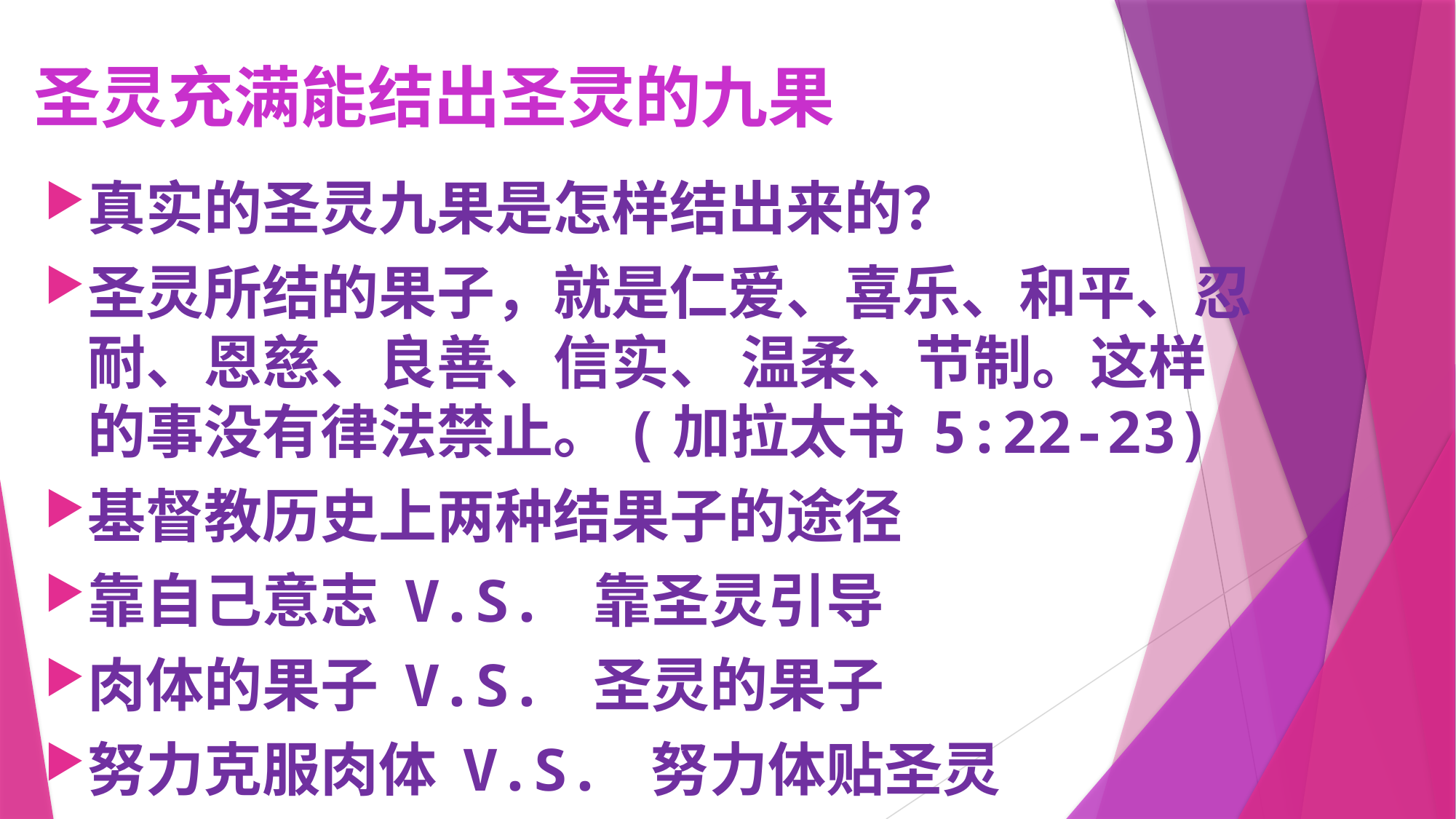

# 圣灵充满能结出圣灵的九果
真实的圣灵九果是怎样结出来的？
圣灵所结的果子，就是仁爱、喜乐、和平、忍耐、恩慈、良善、信实、 温柔、节制。这样的事没有律法禁止。(加拉太书 5:22-23)
基督教历史上两种结果子的途径
靠自己意志 V.S. 靠圣灵引导
肉体的果子 V.S. 圣灵的果子
努力克服肉体 V.S. 努力体贴圣灵